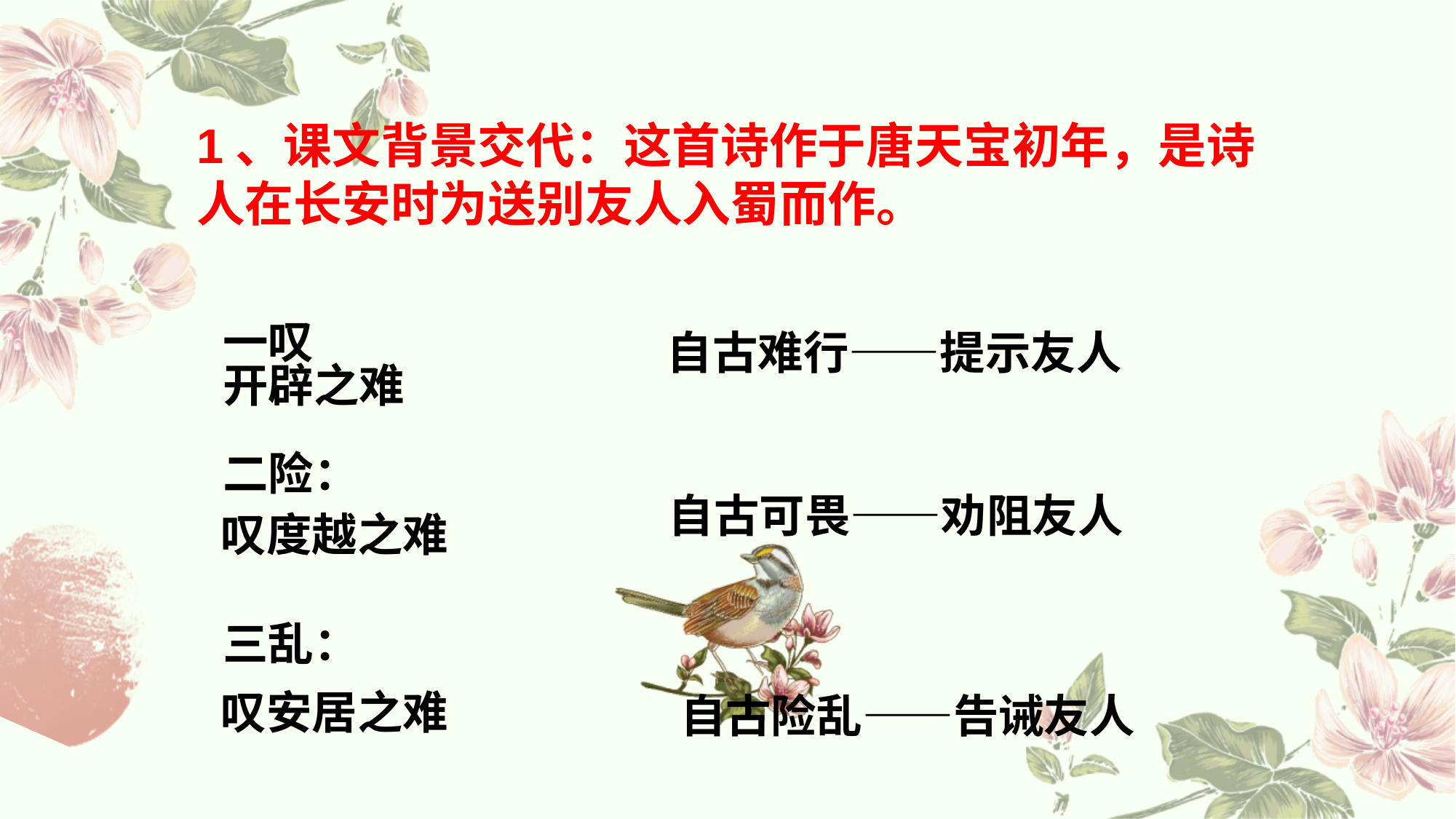

1、课文背景交代：这首诗作于唐天宝初年，是诗人在长安时为送别友人入蜀而作。
一叹
开辟之难
自古难行——提示友人
二险：
自古可畏——劝阻友人

叹度越之难
三乱：
自古险乱——告诫友人
叹安居之难